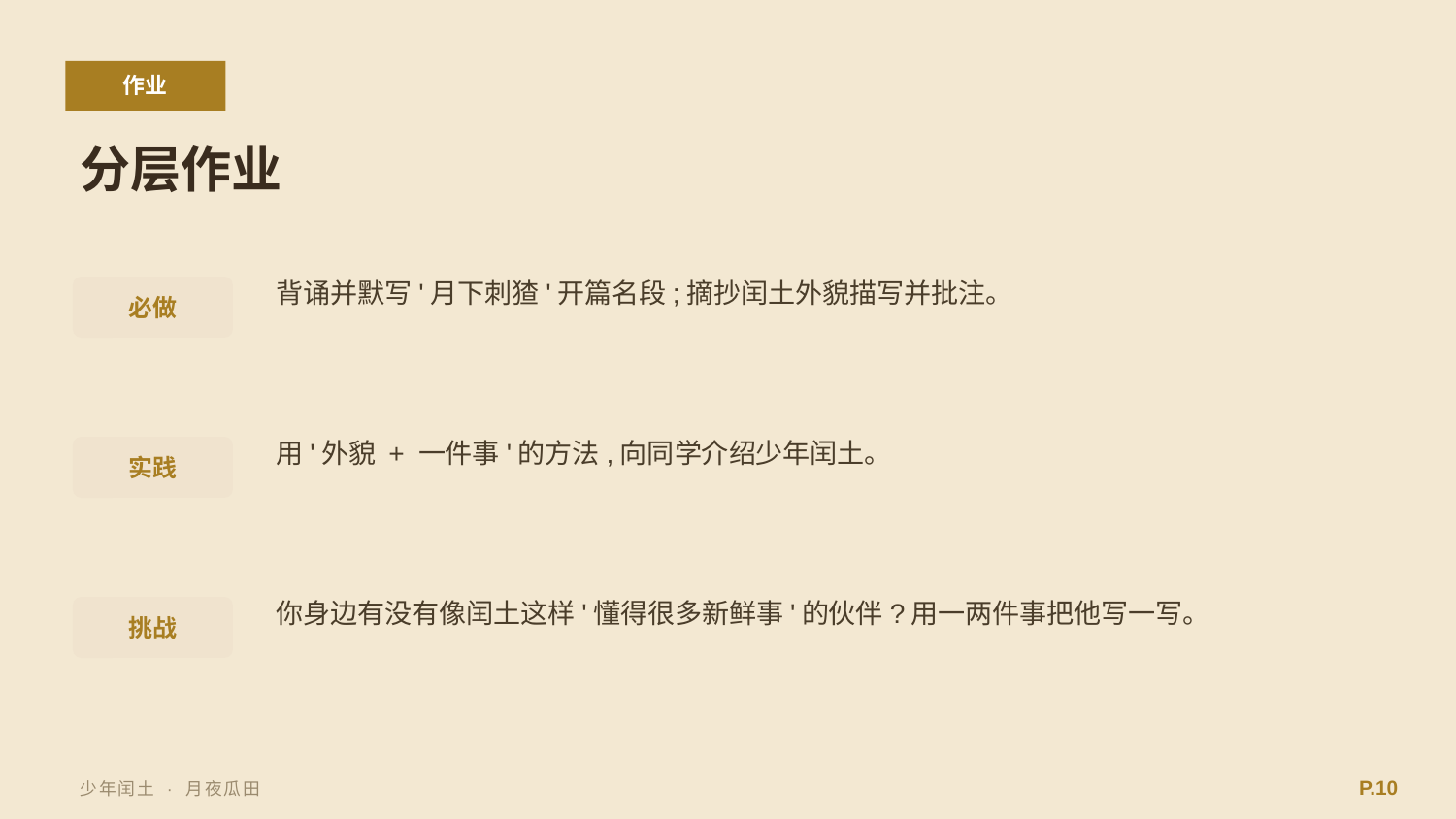

作业

分层作业
背诵并默写'月下刺猹'开篇名段;摘抄闰土外貌描写并批注。
必做

用'外貌 + 一件事'的方法,向同学介绍少年闰土。
实践

你身边有没有像闰土这样'懂得很多新鲜事'的伙伴?用一两件事把他写一写。
挑战

P.10
少年闰土 · 月夜瓜田